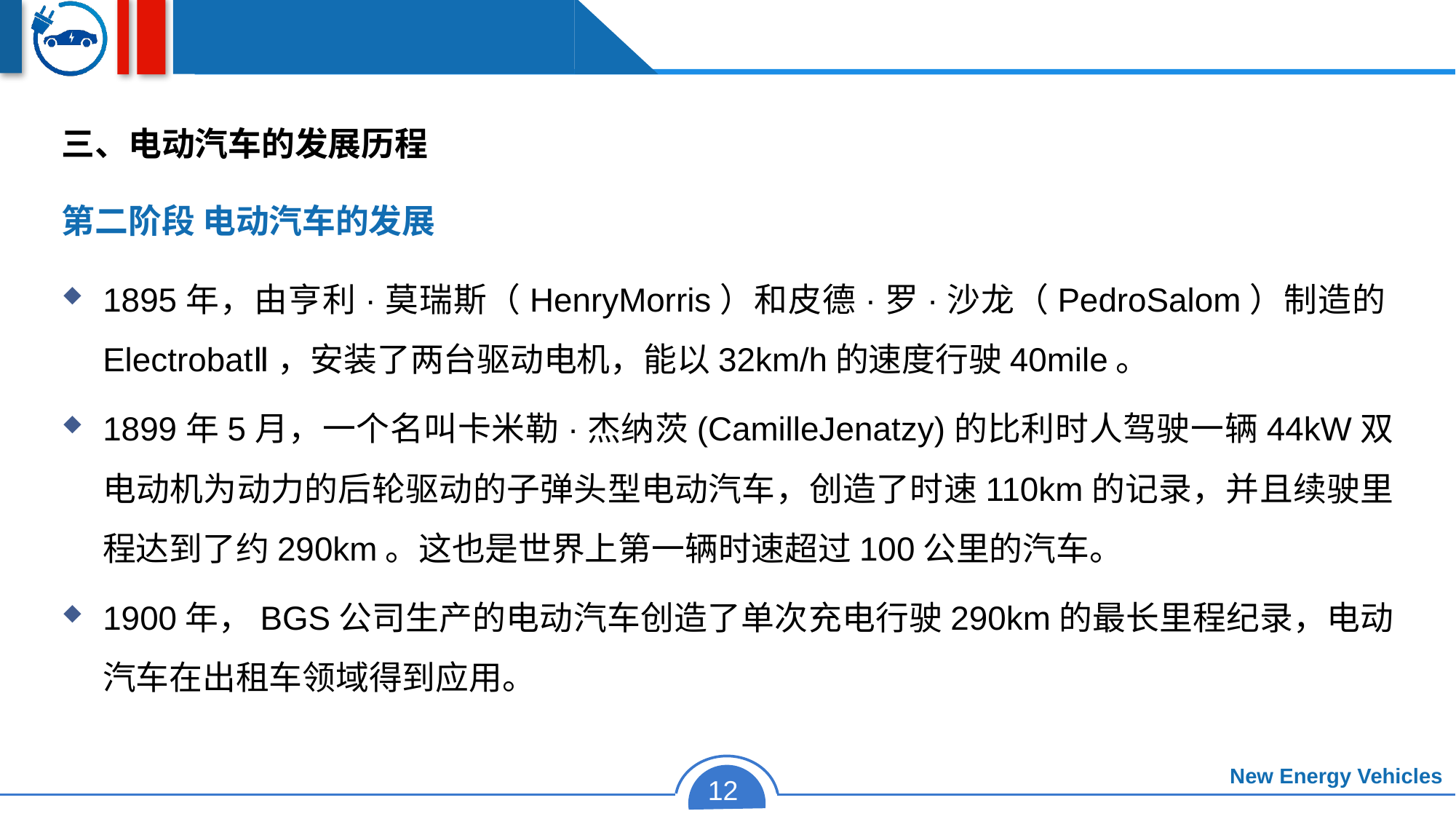

三、电动汽车的发展历程
第二阶段 电动汽车的发展
1895年，由亨利·莫瑞斯（HenryMorris）和皮德·罗·沙龙（PedroSalom）制造的ElectrobatⅡ，安装了两台驱动电机，能以32km/h的速度行驶40mile。
1899年5月，一个名叫卡米勒·杰纳茨(CamilleJenatzy)的比利时人驾驶一辆44kW双电动机为动力的后轮驱动的子弹头型电动汽车，创造了时速110km的记录，并且续驶里程达到了约290km。这也是世界上第一辆时速超过100公里的汽车。
1900年，BGS公司生产的电动汽车创造了单次充电行驶290km的最长里程纪录，电动汽车在出租车领域得到应用。